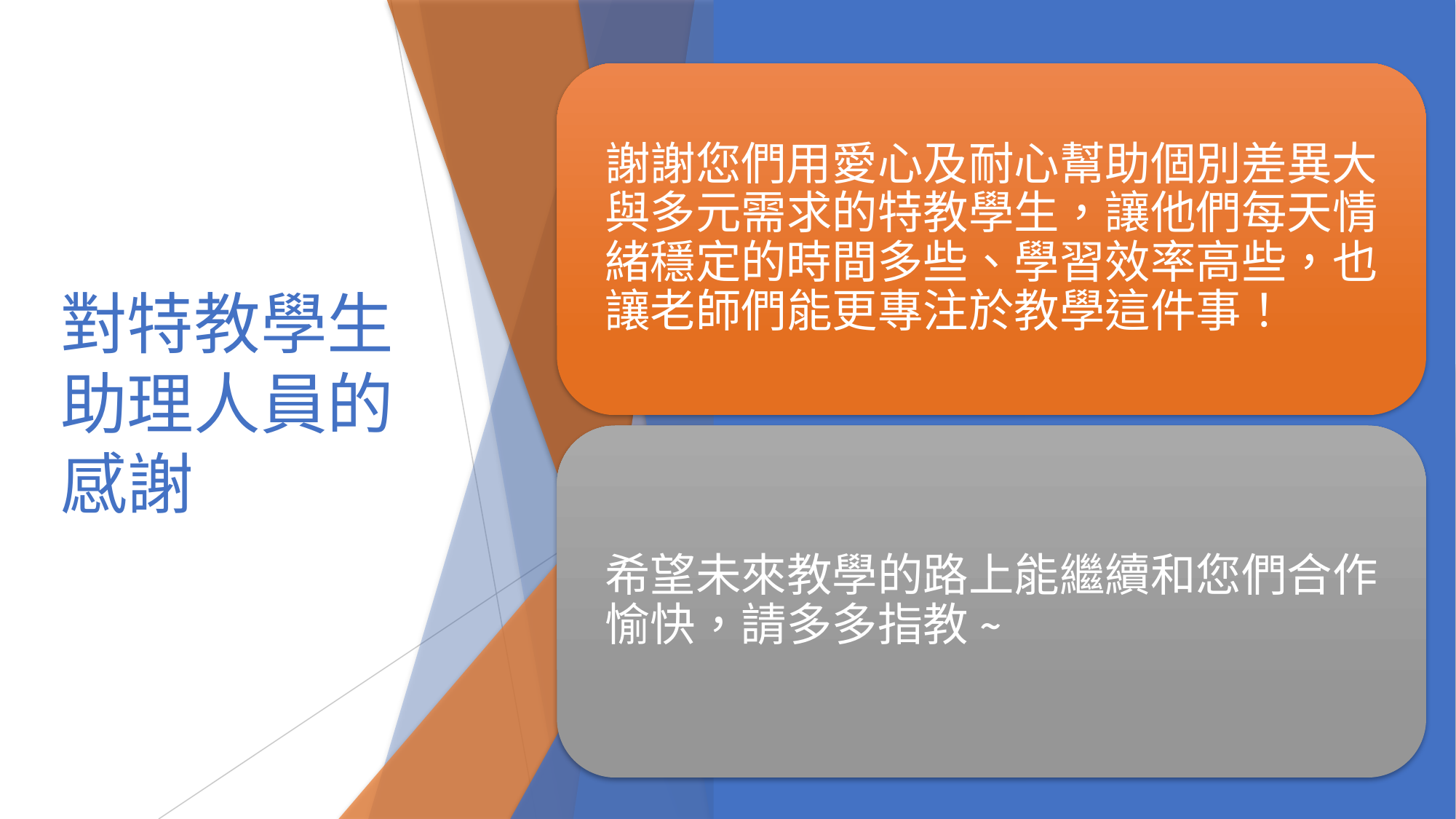

謝謝您們用愛心及耐心幫助個別差異大與多元需求的特教學生，讓他們每天情緒穩定的時間多些、學習效率高些，也讓老師們能更專注於教學這件事！
希望未來教學的路上能繼續和您們合作愉快，請多多指教~
# 對特教學生 助理人員的 感謝